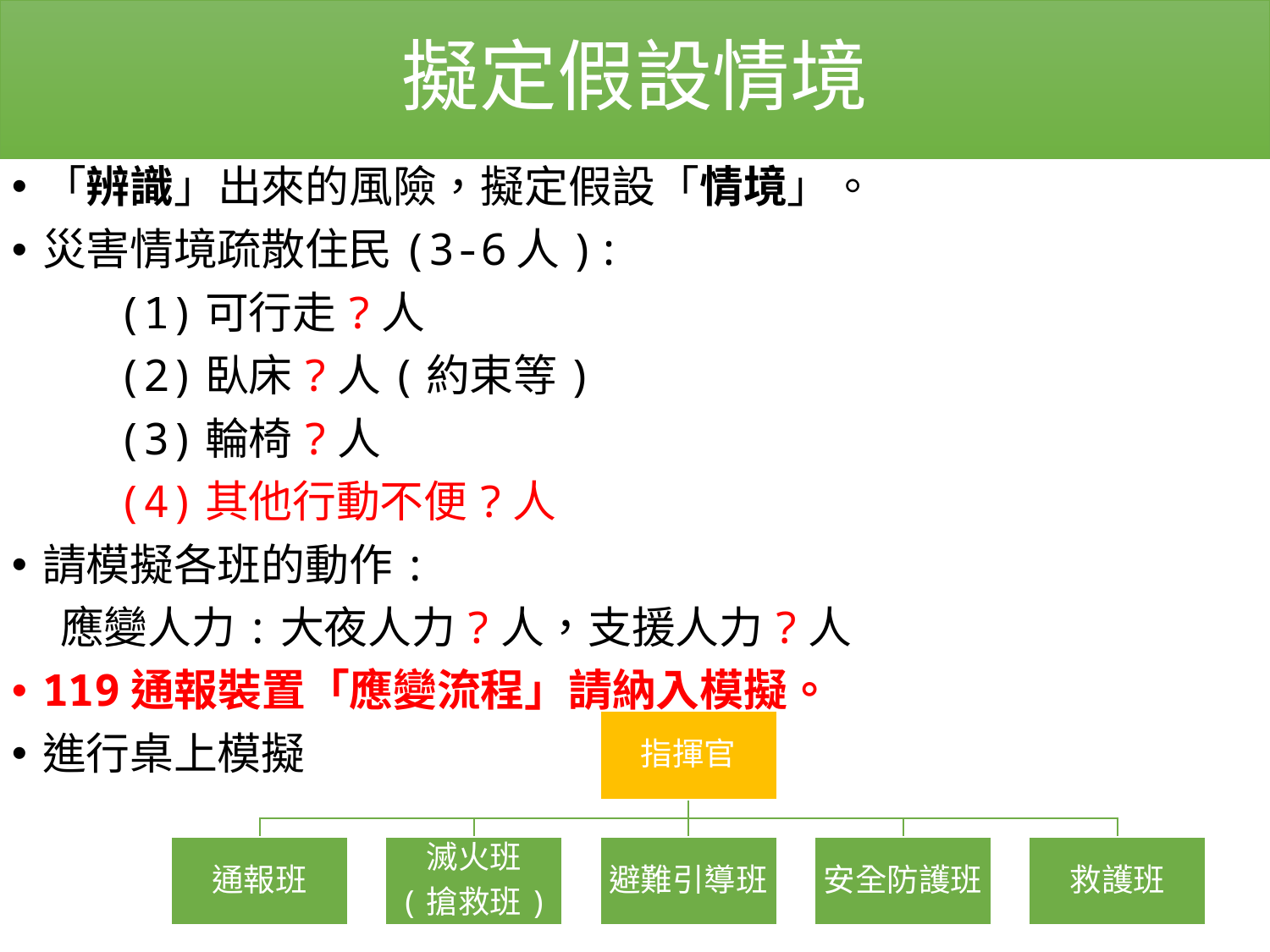

# 擬定假設情境
「辨識」出來的風險，擬定假設「情境」。
災害情境疏散住民(3-6人):
    (1)可行走?人
    (2)臥床?人(約束等)
    (3)輪椅?人
    (4)其他行動不便?人
請模擬各班的動作:
    應變人力:大夜人力?人，支援人力?人
119通報裝置「應變流程」請納入模擬。
進行桌上模擬

指揮官
通報班
滅火班
(搶救班)
避難引導班
安全防護班
救護班